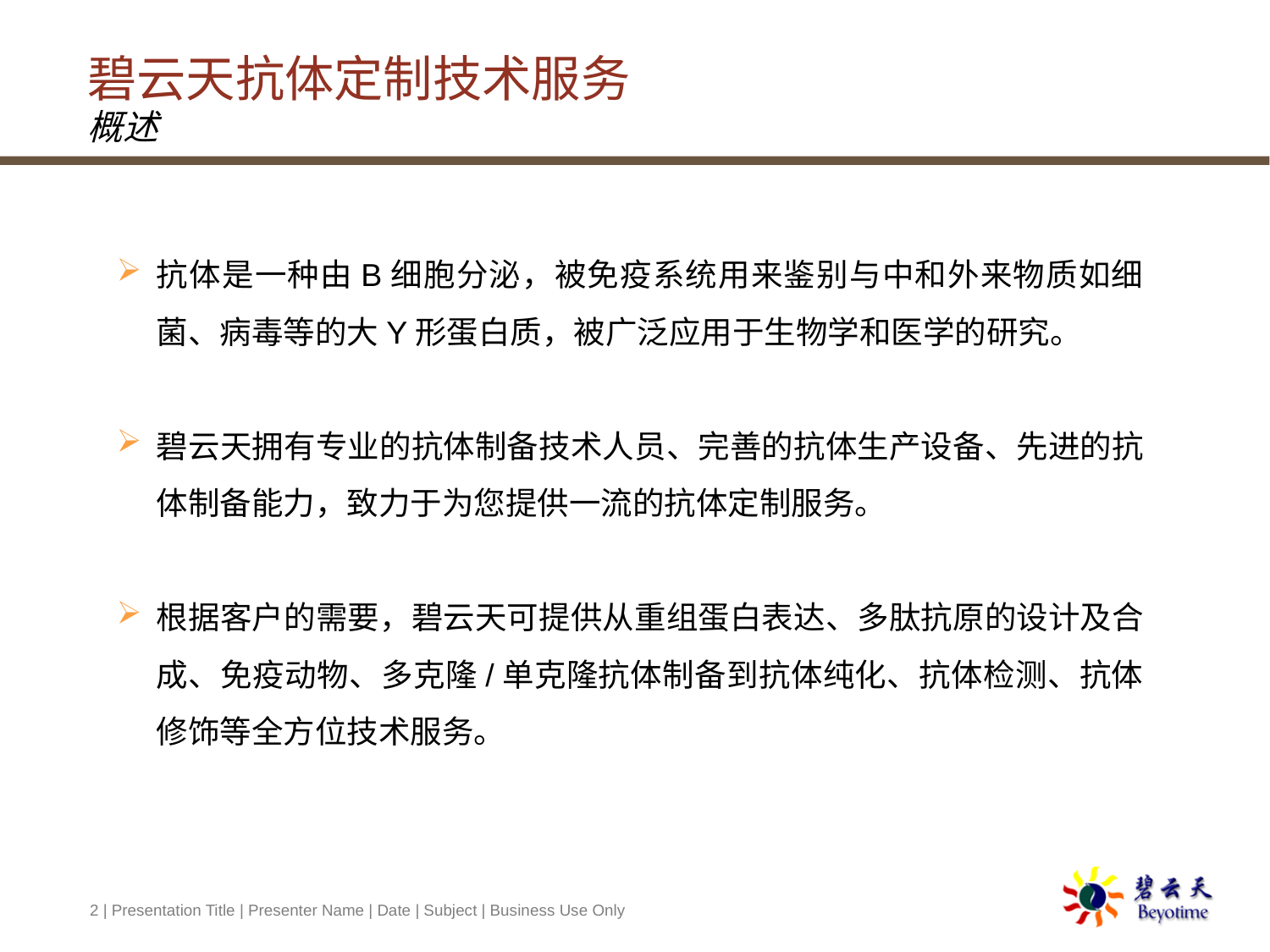

# 碧云天抗体定制技术服务 概述
抗体是一种由B细胞分泌，被免疫系统用来鉴别与中和外来物质如细菌、病毒等的大Y形蛋白质，被广泛应用于生物学和医学的研究。

碧云天拥有专业的抗体制备技术人员、完善的抗体生产设备、先进的抗体制备能力，致力于为您提供一流的抗体定制服务。

根据客户的需要，碧云天可提供从重组蛋白表达、多肽抗原的设计及合成、免疫动物、多克隆/单克隆抗体制备到抗体纯化、抗体检测、抗体修饰等全方位技术服务。
2 | Presentation Title | Presenter Name | Date | Subject | Business Use Only